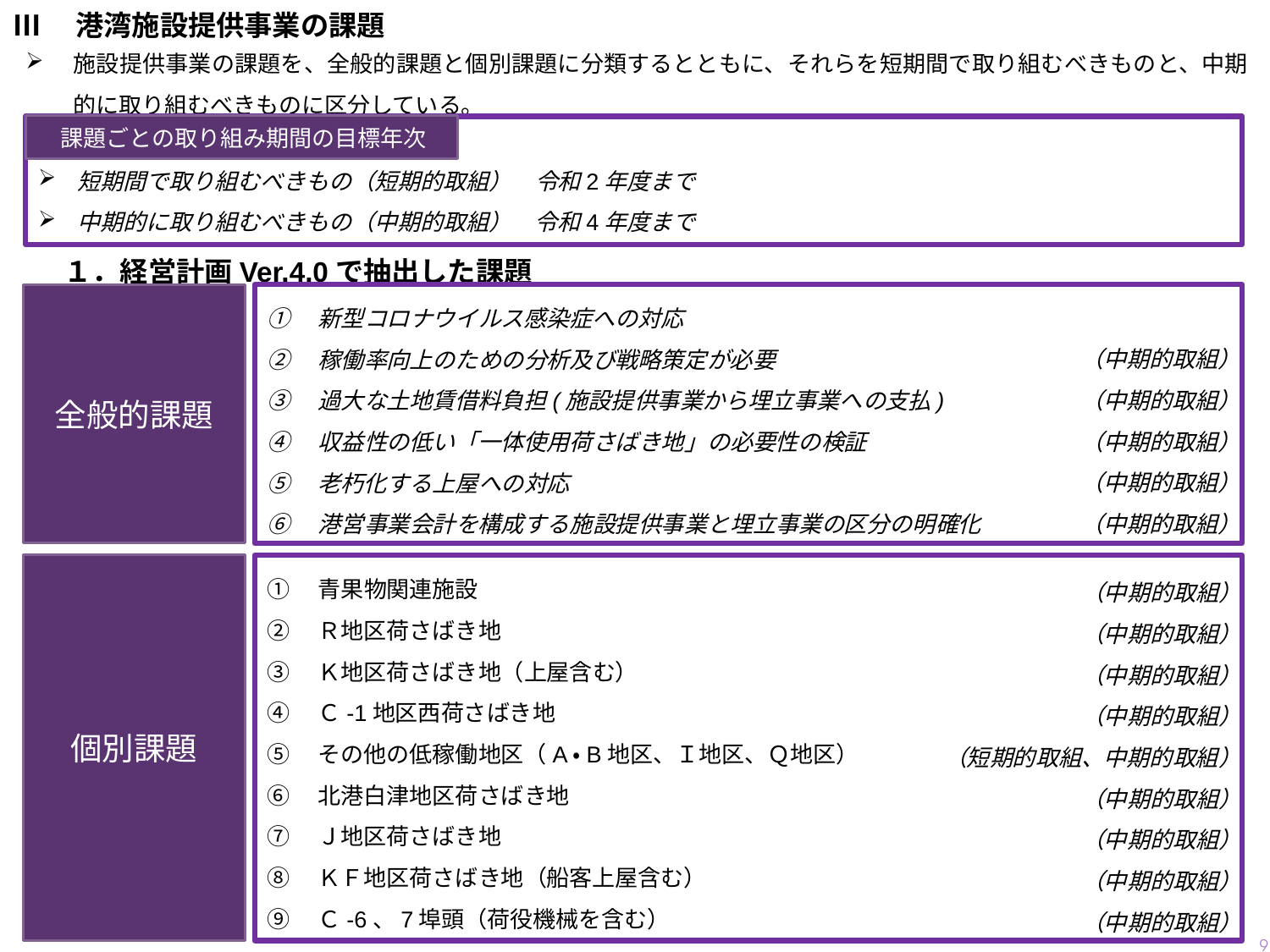

# Ⅲ　港湾施設提供事業の課題
施設提供事業の課題を、全般的課題と個別課題に分類するとともに、それらを短期間で取り組むべきものと、中期的に取り組むべきものに区分している。
　課題ごとの取り組み期間の目標年次

短期間で取り組むべきもの（短期的取組）　令和2年度まで
中期的に取り組むべきもの（中期的取組）　令和4年度まで
　１．経営計画Ver.4.0で抽出した課題
全般的課題
①　新型コロナウイルス感染症への対応
②　稼働率向上のための分析及び戦略策定が必要
③　過大な土地賃借料負担(施設提供事業から埋立事業への支払)
④　収益性の低い「一体使用荷さばき地」の必要性の検証
⑤　老朽化する上屋への対応
⑥　港営事業会計を構成する施設提供事業と埋立事業の区分の明確化
（中期的取組）
（中期的取組）
（中期的取組）
（中期的取組）
（中期的取組）
（中期的取組）
（中期的取組）
（中期的取組）
（中期的取組）
（短期的取組、中期的取組）
（中期的取組）
（中期的取組）
（中期的取組）
（中期的取組）
個別課題
①　青果物関連施設
②　Ｒ地区荷さばき地
③　Ｋ地区荷さばき地（上屋含む）
④　Ｃ-1地区西荷さばき地
⑤　その他の低稼働地区（A・B地区、Ｉ地区、Ｑ地区）
⑥　北港白津地区荷さばき地
⑦　Ｊ地区荷さばき地
⑧　ＫＦ地区荷さばき地（船客上屋含む）
⑨　Ｃ-6、7埠頭（荷役機械を含む）
9